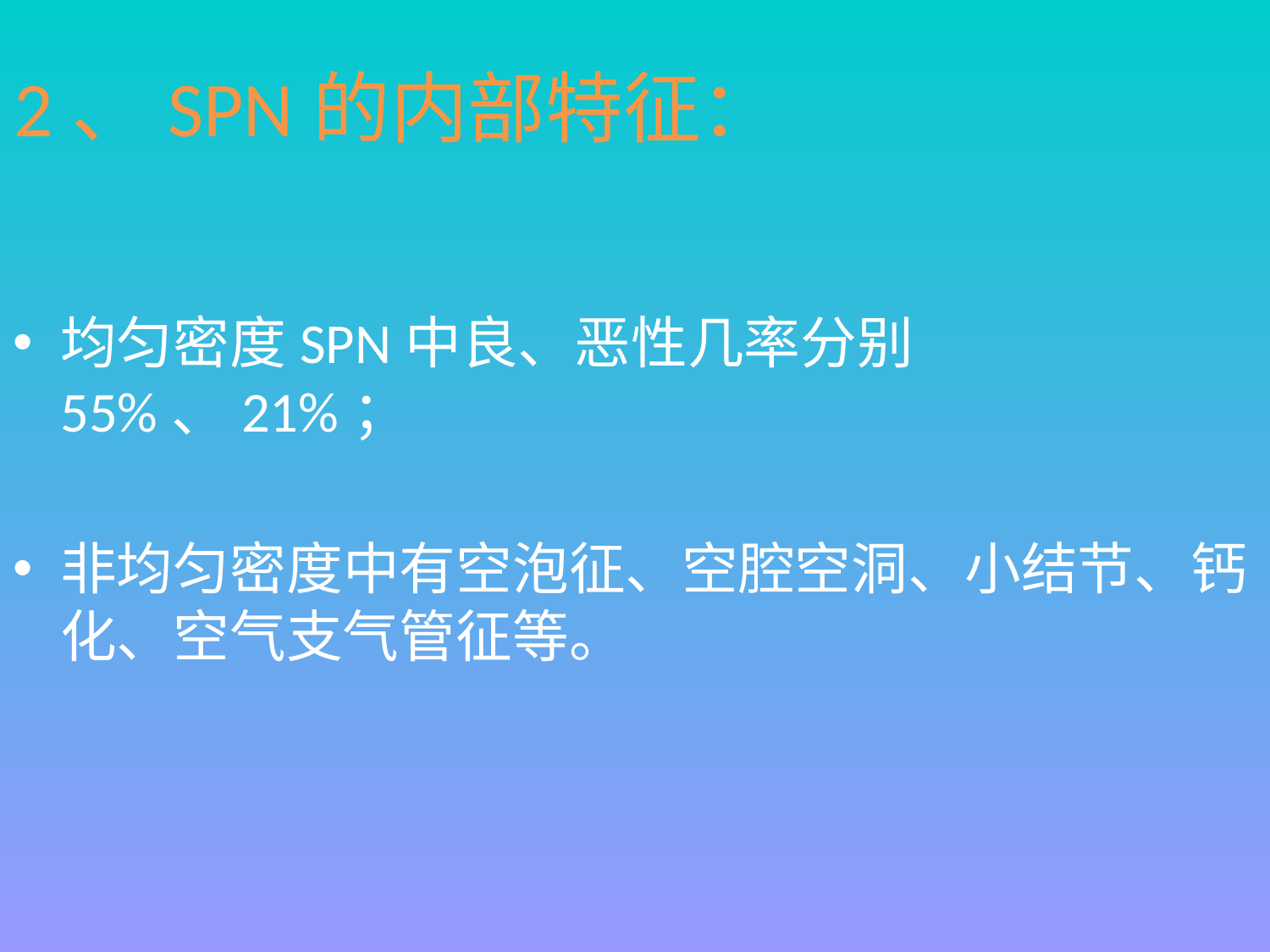

# 2、SPN的内部特征：

均匀密度SPN中良、恶性几率分别55%、21%；

非均匀密度中有空泡征、空腔空洞、小结节、钙化、空气支气管征等。